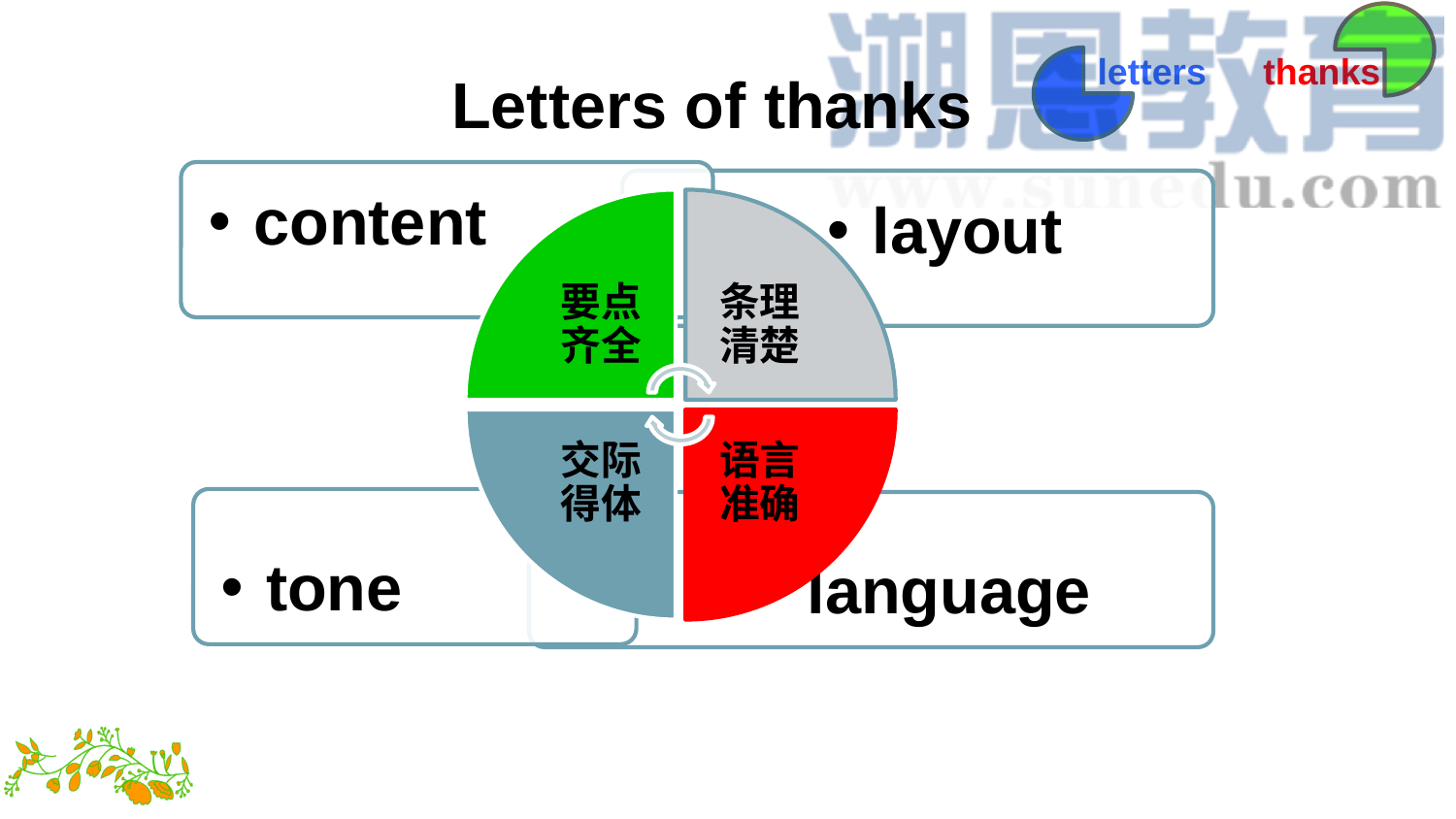

Letters of thanks
language
tone
layout
content
要点齐全
条理清楚
语言准确
交际得体
8